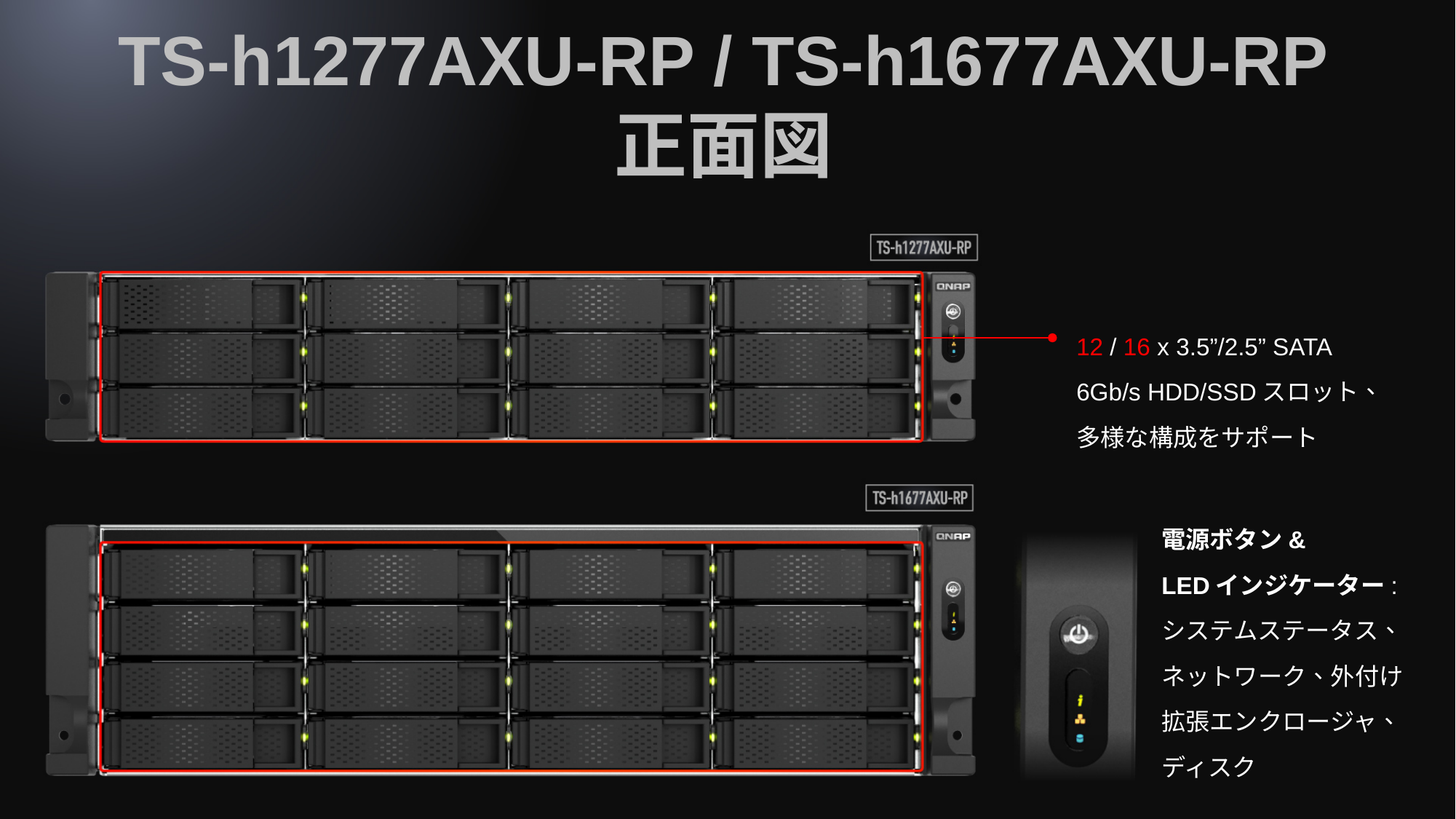

TS-h1277AXU-RP / TS-h1677AXU-RP
正面図
12 / 16 x 3.5”/2.5” SATA 6Gb/s HDD/SSDスロット、 
多様な構成をサポート
電源ボタン&
LEDインジケーター:
システムステータス、ネットワーク、外付け拡張エンクロージャ、ディスク